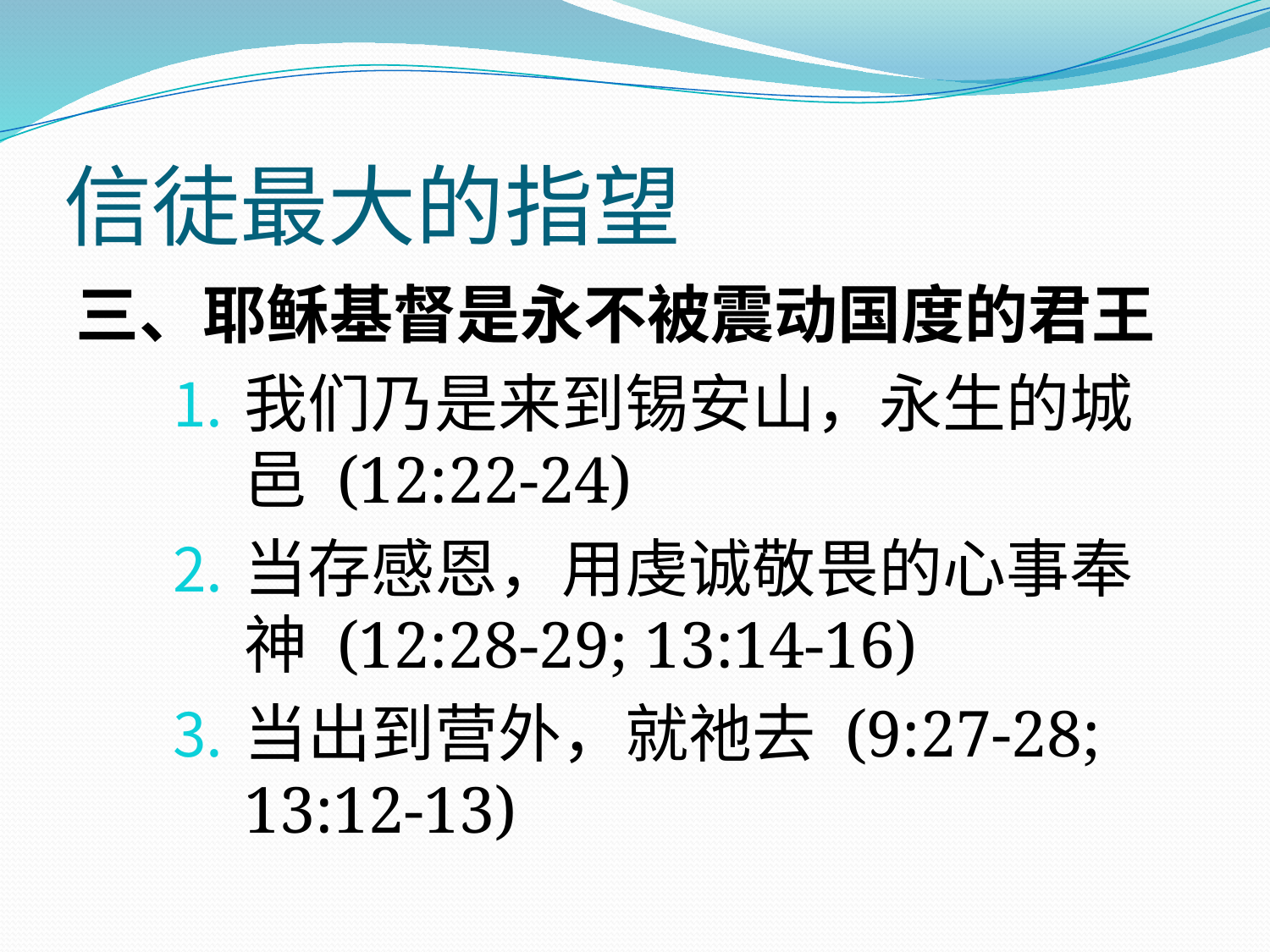

# 信徒最大的指望
三、耶稣基督是永不被震动国度的君王
我们乃是来到锡安山，永生的城邑 (12:22-24)
当存感恩，用虔诚敬畏的心事奉神 (12:28-29; 13:14-16)
当出到营外，就祂去 (9:27-28; 13:12-13)